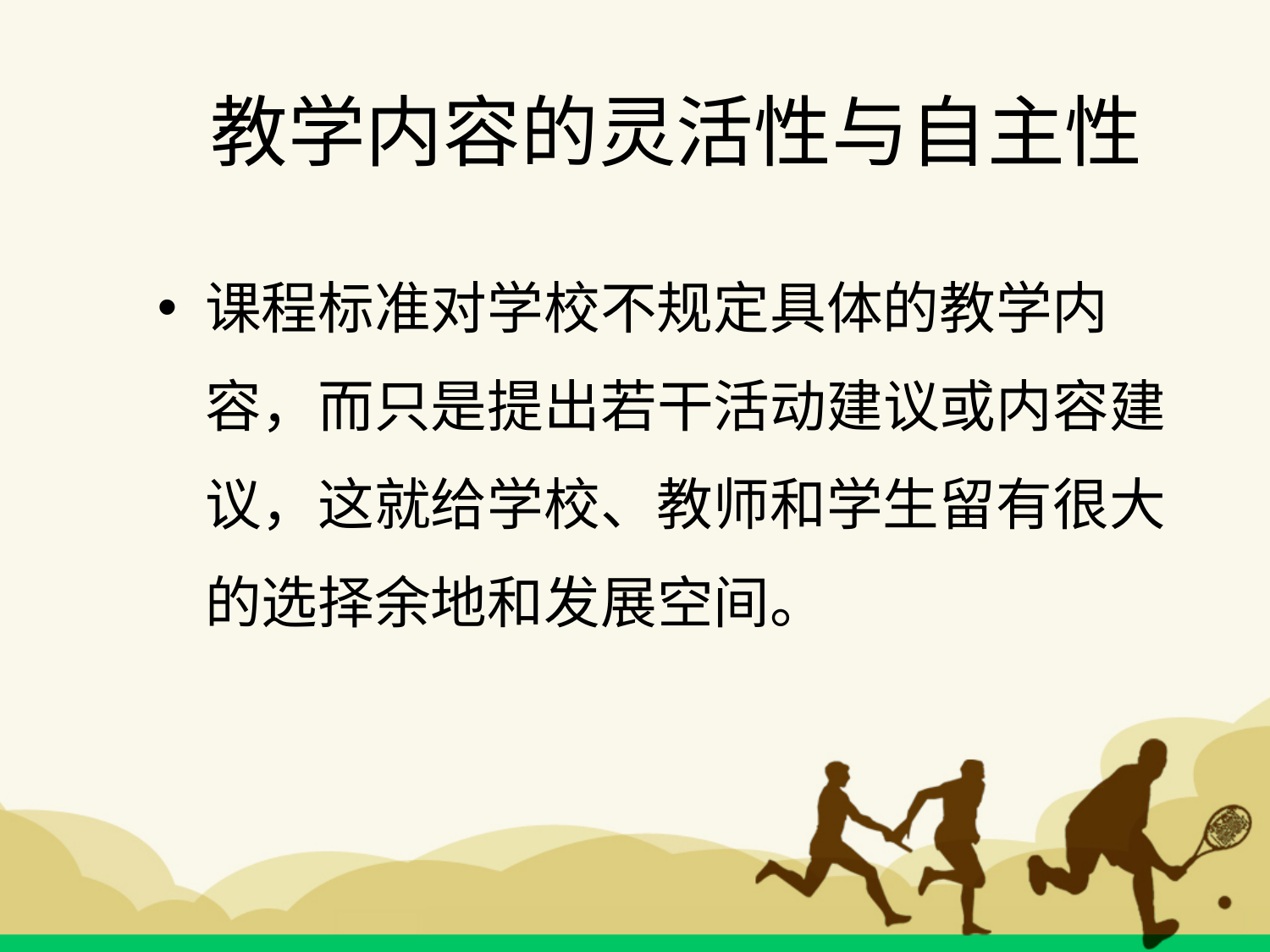

# 教学内容的灵活性与自主性
课程标准对学校不规定具体的教学内容，而只是提出若干活动建议或内容建议，这就给学校、教师和学生留有很大的选择余地和发展空间。